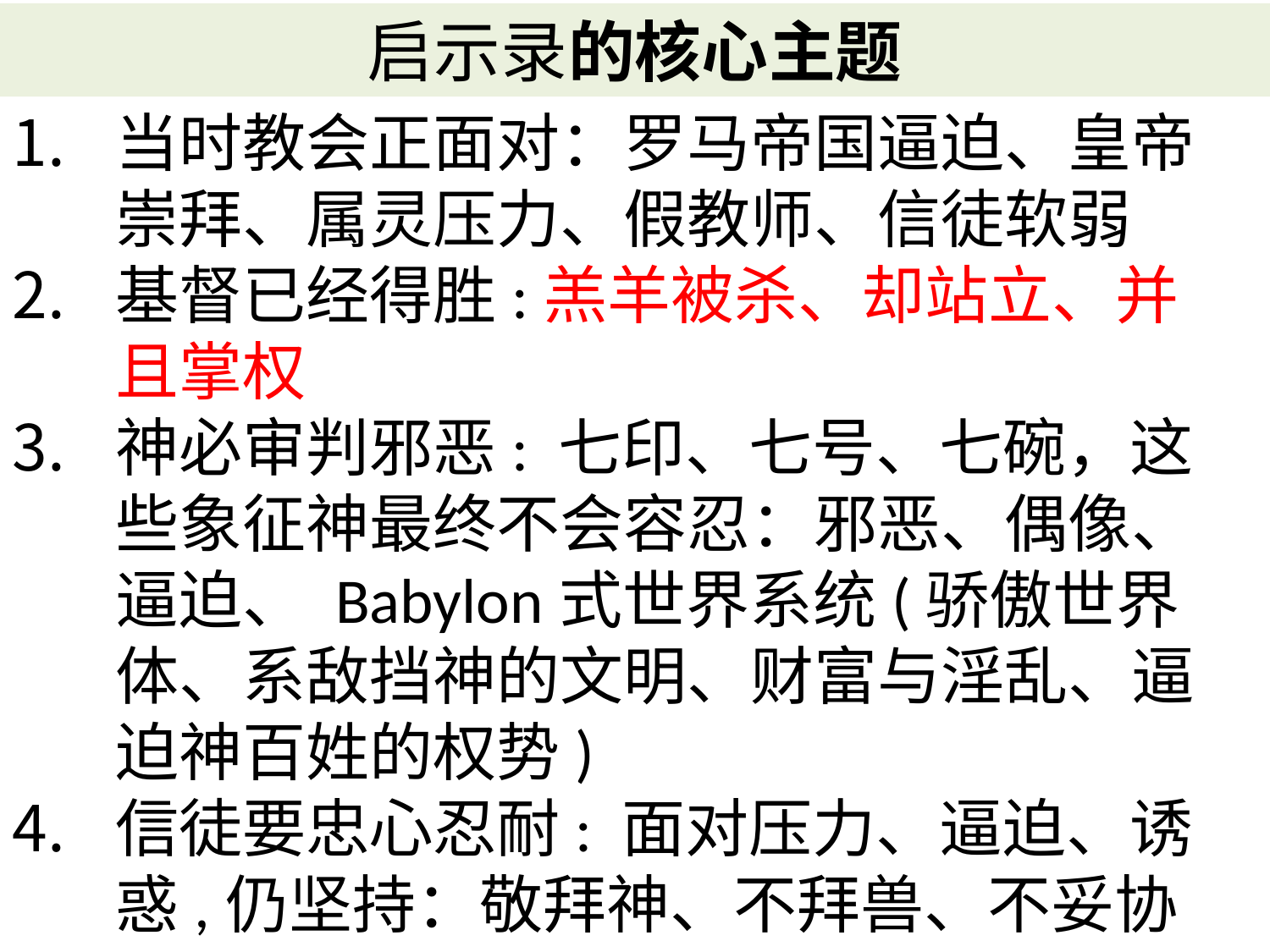

# 启示录的核心主题
当时教会正面对：罗马帝国逼迫、皇帝崇拜、属灵压力、假教师、信徒软弱
基督已经得胜:羔羊被杀、却站立、并且掌权
神必审判邪恶: 七印、七号、七碗，这些象征神最终不会容忍：邪恶、偶像、逼迫、 Babylon式世界系统(骄傲世界体、系敌挡神的文明、财富与淫乱、逼迫神百姓的权势)
信徒要忠心忍耐: 面对压力、逼迫、诱惑,仍坚持：敬拜神、不拜兽、不妥协